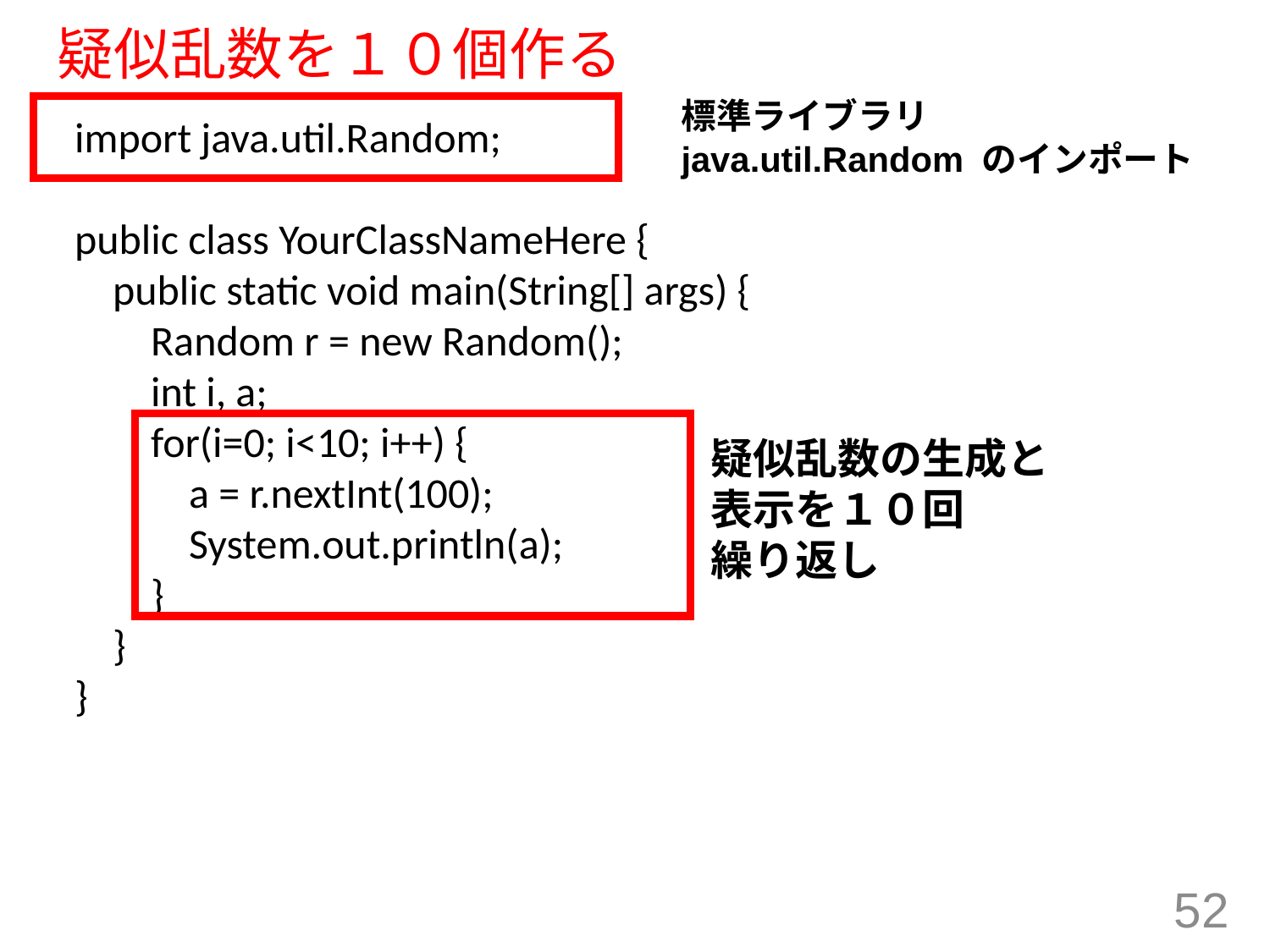

# 疑似乱数を１０個作る
標準ライブラリ
java.util.Random のインポート

import java.util.Random;

public class YourClassNameHere {
    public static void main(String[] args) {
        Random r = new Random();
        int i, a;
        for(i=0; i<10; i++) {
            a = r.nextInt(100);
            System.out.println(a);
        }
    }
}

疑似乱数の生成と
表示を１０回
繰り返し
52